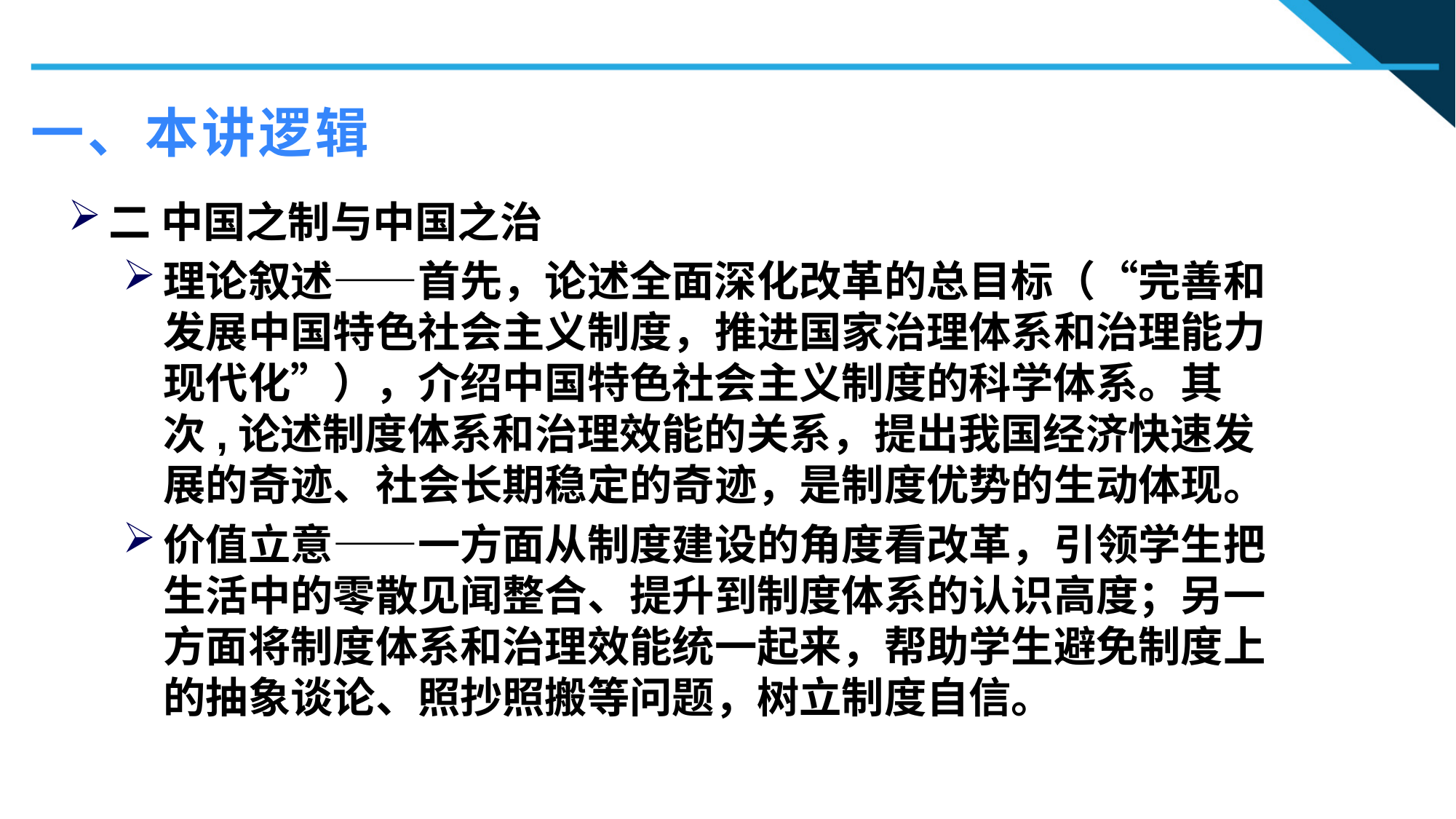

一、本讲逻辑
二 中国之制与中国之治
理论叙述——首先，论述全面深化改革的总目标（“完善和发展中国特色社会主义制度，推进国家治理体系和治理能力现代化”），介绍中国特色社会主义制度的科学体系。其次,论述制度体系和治理效能的关系，提出我国经济快速发展的奇迹、社会长期稳定的奇迹，是制度优势的生动体现。
价值立意——一方面从制度建设的角度看改革，引领学生把生活中的零散见闻整合、提升到制度体系的认识高度；另一方面将制度体系和治理效能统一起来，帮助学生避免制度上的抽象谈论、照抄照搬等问题，树立制度自信。